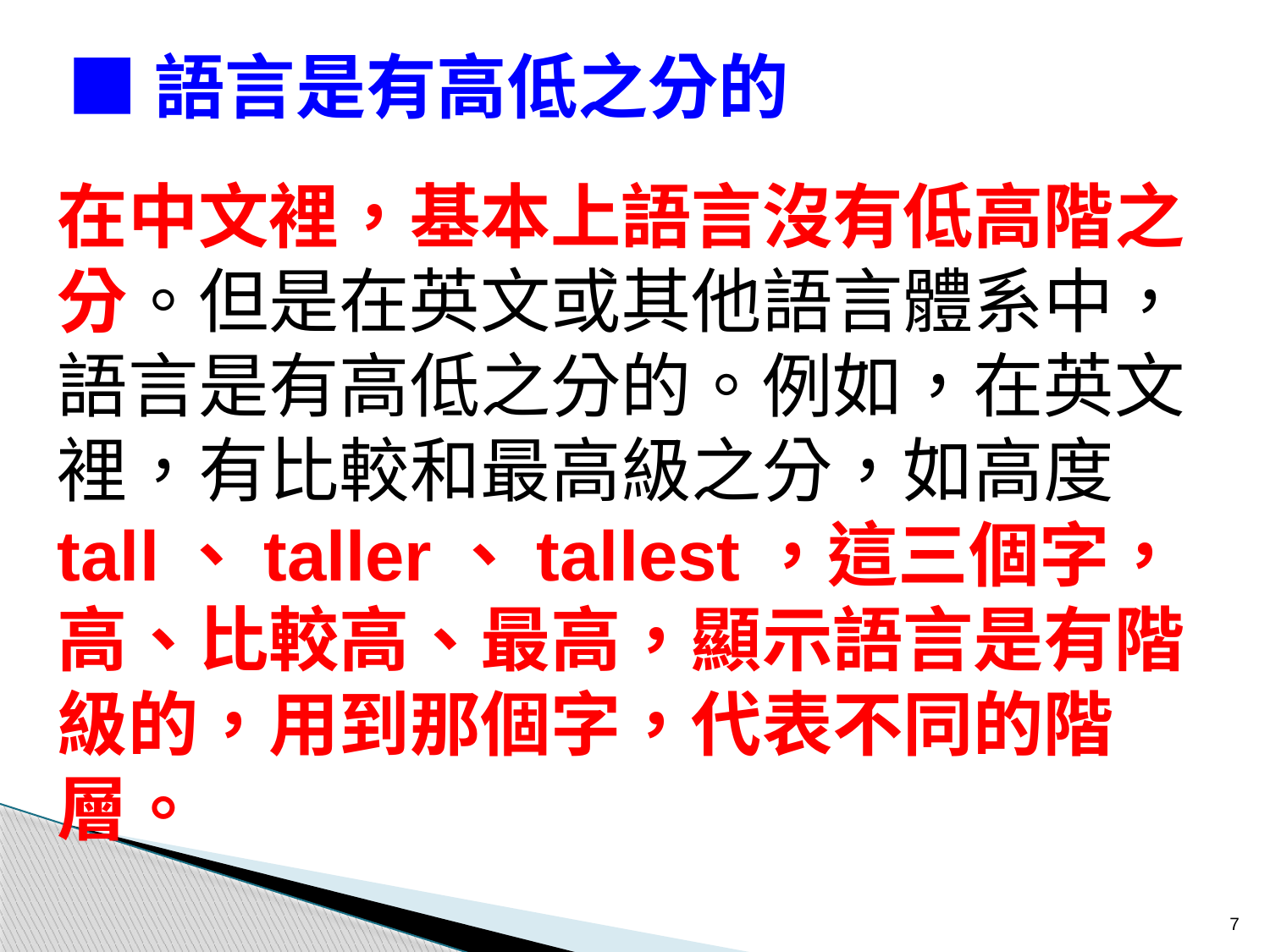

■語言是有高低之分的
在中文裡，基本上語言沒有低高階之分。但是在英文或其他語言體系中，語言是有高低之分的。例如，在英文裡，有比較和最高級之分，如高度tall、taller、tallest，這三個字，高、比較高、最高，顯示語言是有階級的，用到那個字，代表不同的階層。
7